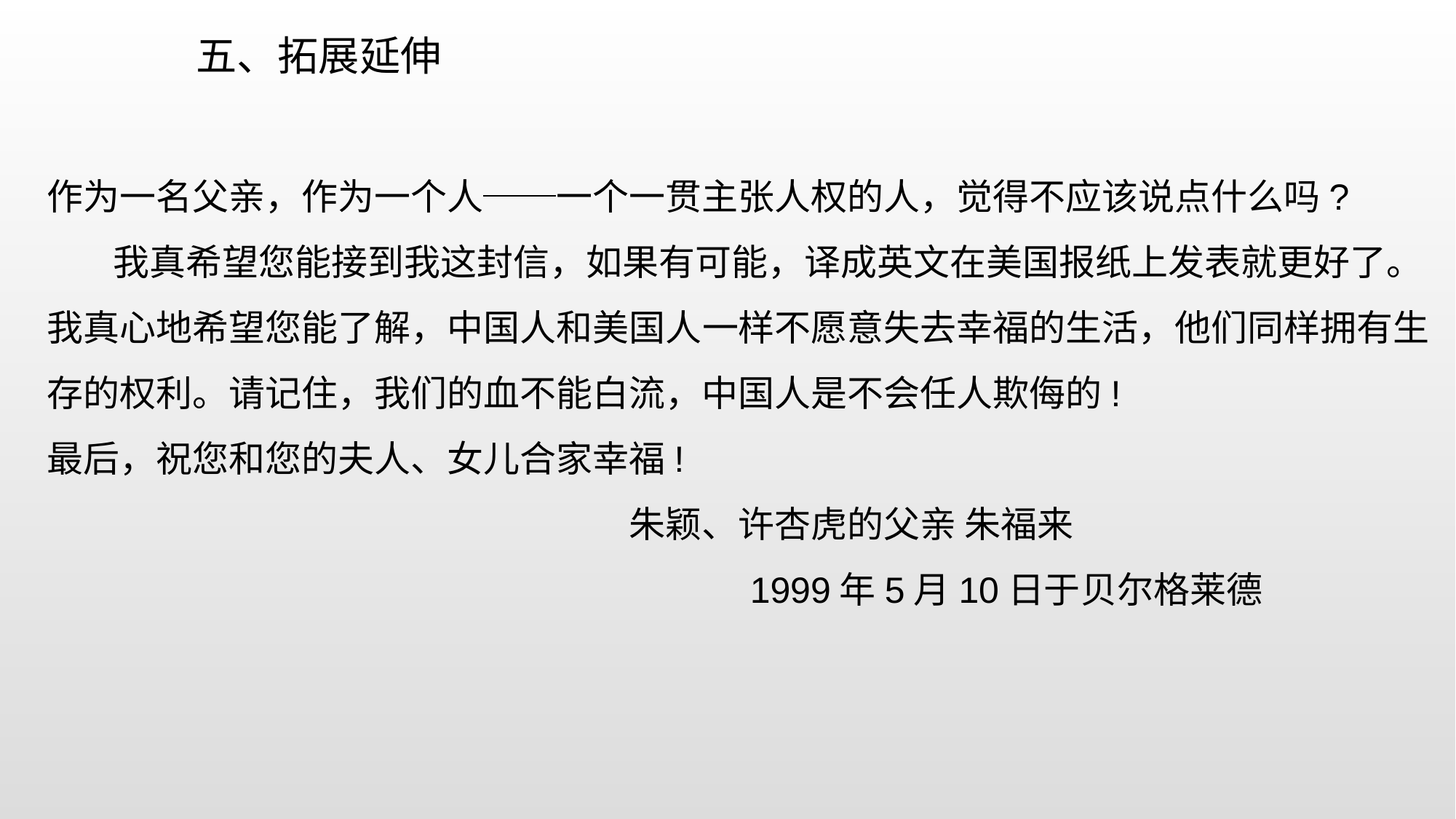

五、拓展延伸

作为一名父亲，作为一个人──一个一贯主张人权的人，觉得不应该说点什么吗?
       我真希望您能接到我这封信，如果有可能，译成英文在美国报纸上发表就更好了。我真心地希望您能了解，中国人和美国人一样不愿意失去幸福的生活，他们同样拥有生存的权利。请记住，我们的血不能白流，中国人是不会任人欺侮的!
最后，祝您和您的夫人、女儿合家幸福!
                                                                      朱颖、许杏虎的父亲 朱福来
                                                                     1999年5月10日于贝尔格莱德